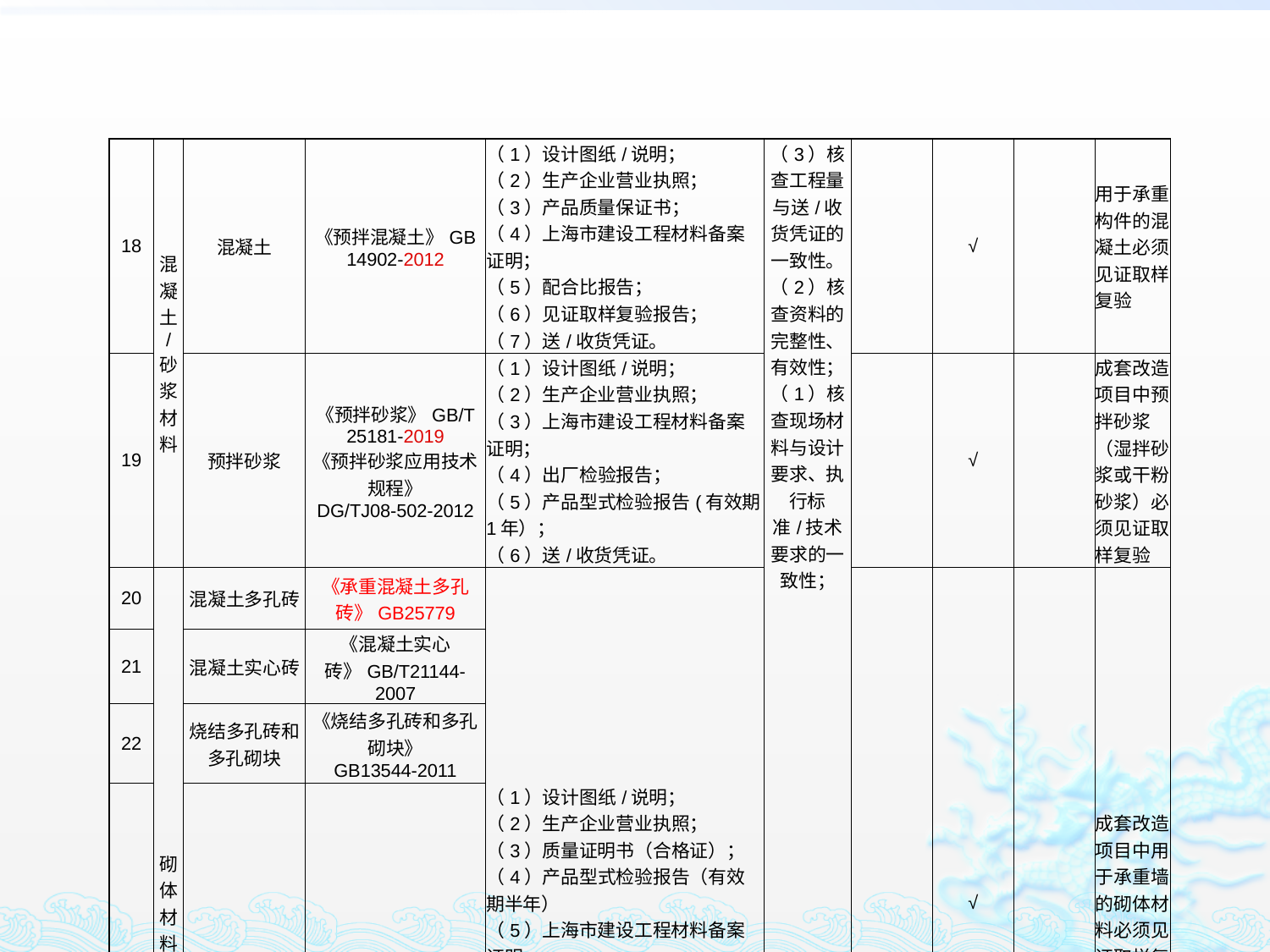

| 18 | 混 凝 土 / 砂 浆材料 | 混凝土 | 《预拌混凝土》GB 14902-2012 | （1）设计图纸/说明； （2）生产企业营业执照； （3）产品质量保证书； （4）上海市建设工程材料备案证明； （5）配合比报告； （6）见证取样复验报告； （7）送/收货凭证。 | （3）核查工程量与送/收货凭证的一致性。 （2）核查资料的完整性、有效性； （1）核查现场材料与设计要求、执行标准/技术要求的一致性； |  | √ |  | 用于承重构件的混凝土必须见证取样复验 |
| --- | --- | --- | --- | --- | --- | --- | --- | --- | --- |
| 19 |  | 预拌砂浆 | 《预拌砂浆》GB/T 25181-2019 《预拌砂浆应用技术规程》 DG/TJ08-502-2012 | （1）设计图纸/说明； （2）生产企业营业执照； （3）上海市建设工程材料备案证明； （4）出厂检验报告； （5）产品型式检验报告(有效期1年）； （6）送/收货凭证。 |  |  | √ |  | 成套改造项目中预拌砂浆（湿拌砂浆或干粉砂浆）必须见证取样复验 |
| 20 | 砌 体 材 料 | 混凝土多孔砖 | 《承重混凝土多孔砖》GB25779 | （1）设计图纸/说明； （2）生产企业营业执照； （3）质量证明书（合格证）； （4）产品型式检验报告（有效期半年） （5）上海市建设工程材料备案证明； （6）见证取样复验报告； （7）送/收货凭证。 |  |  | √ |  | 成套改造项目中用于承重墙的砌体材料必须见证取样复验 |
| 21 |  | 混凝土实心砖 | 《混凝土实心砖》GB/T21144-2007 |  |  |  |  |  |  |
| 22 |  | 烧结多孔砖和多孔砌块 | 《烧结多孔砖和多孔砌块》 GB13544-2011 |  |  |  |  |  |  |
| 23 |  | 普通混凝土小型空心砌块 | 《普通混凝土小型空心砌块》 GB 8239-2014 |  |  |  |  |  |  |